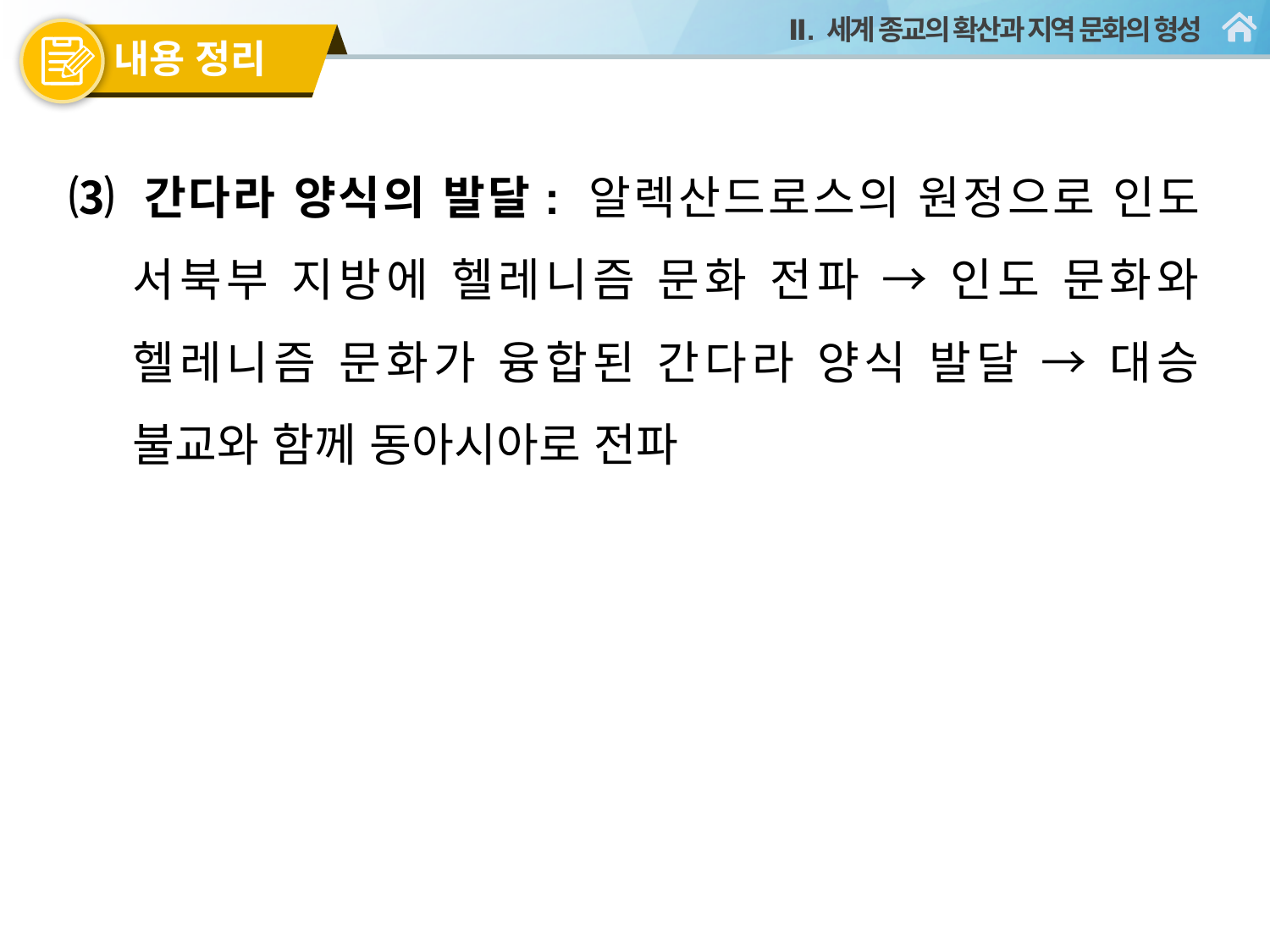

⑶ 간다라 양식의 발달: 알렉산드로스의 원정으로 인도 서북부 지방에 헬레니즘 문화 전파 → 인도 문화와 헬레니즘 문화가 융합된 간다라 양식 발달 → 대승 불교와 함께 동아시아로 전파